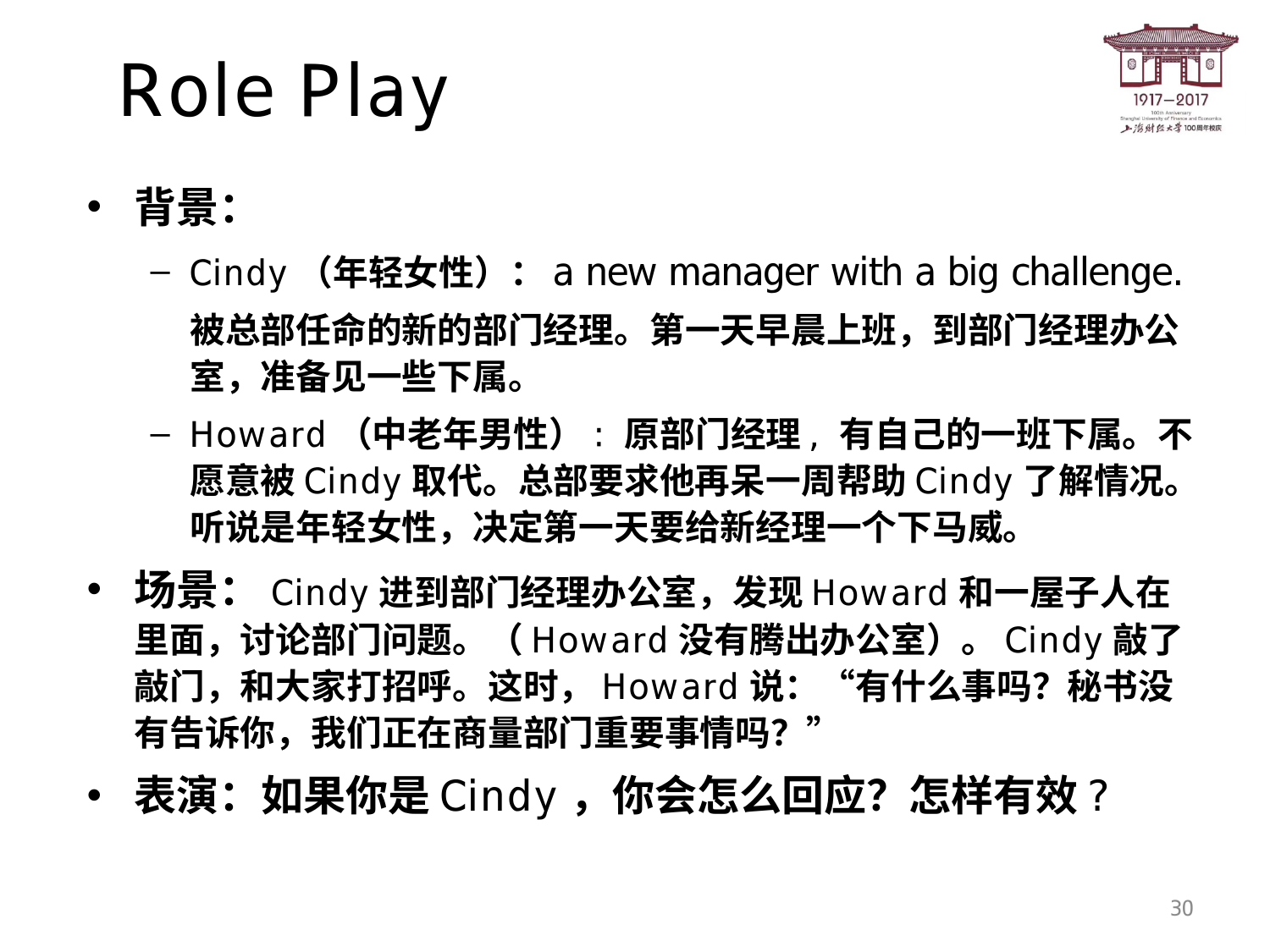

# Role Play
背景：
Cindy（年轻女性）：a new manager with a big challenge.
	被总部任命的新的部门经理。第一天早晨上班，到部门经理办公室，准备见一些下属。
Howard（中老年男性）: 原部门经理, 有自己的一班下属。不愿意被Cindy取代。总部要求他再呆一周帮助Cindy了解情况。听说是年轻女性，决定第一天要给新经理一个下马威。
场景：Cindy进到部门经理办公室，发现Howard和一屋子人在里面，讨论部门问题。（Howard没有腾出办公室）。Cindy敲了敲门，和大家打招呼。这时，Howard说：“有什么事吗？秘书没有告诉你，我们正在商量部门重要事情吗？”
表演：如果你是Cindy，你会怎么回应？怎样有效?

30